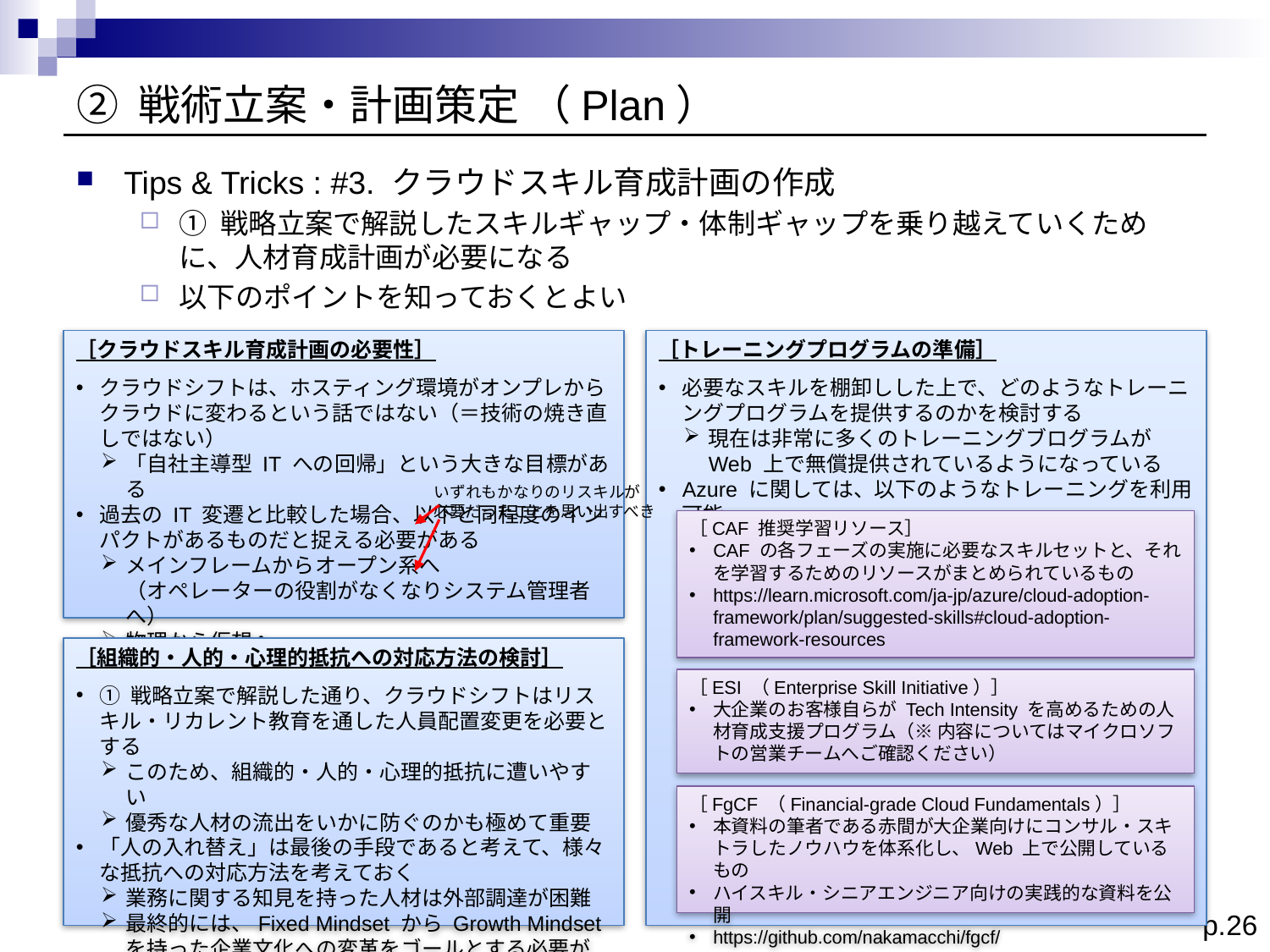

# ② 戦術立案・計画策定 （Plan）
Tips & Tricks : #3. クラウドスキル育成計画の作成
① 戦略立案で解説したスキルギャップ・体制ギャップを乗り越えていくために、人材育成計画が必要になる
以下のポイントを知っておくとよい
［トレーニングプログラムの準備］

必要なスキルを棚卸しした上で、どのようなトレーニングプログラムを提供するのかを検討する
現在は非常に多くのトレーニングブログラムが Web 上で無償提供されているようになっている
Azure に関しては、以下のようなトレーニングを利用可能

［クラウドスキル育成計画の必要性］

クラウドシフトは、ホスティング環境がオンプレからクラウドに変わるという話ではない（＝技術の焼き直しではない）
「自社主導型 IT への回帰」という大きな目標がある
過去の IT 変遷と比較した場合、以下と同程度のインパクトがあるものだと捉える必要がある
メインフレームからオープン系へ
（オペレーターの役割がなくなりシステム管理者へ）
物理から仮想へ
（物理サーバスタッフが仮想化スペシャリストへ）
いずれもかなりのリスキルが
必要だったことを思い出すべき
［CAF 推奨学習リソース］
CAF の各フェーズの実施に必要なスキルセットと、それを学習するためのリソースがまとめられているもの
https://learn.microsoft.com/ja-jp/azure/cloud-adoption-framework/plan/suggested-skills#cloud-adoption-framework-resources

［組織的・人的・心理的抵抗への対応方法の検討］

① 戦略立案で解説した通り、クラウドシフトはリスキル・リカレント教育を通した人員配置変更を必要とする
このため、組織的・人的・心理的抵抗に遭いやすい
優秀な人材の流出をいかに防ぐのかも極めて重要
「人の入れ替え」は最後の手段であると考えて、様々な抵抗への対応方法を考えておく
業務に関する知見を持った人材は外部調達が困難
最終的には、Fixed Mindset から Growth Mindset を持った企業文化への変革をゴールとする必要がある
［ESI （Enterprise Skill Initiative）］
大企業のお客様自らが Tech Intensity を高めるための人材育成支援プログラム（※ 内容についてはマイクロソフトの営業チームへご確認ください）
［FgCF （Financial-grade Cloud Fundamentals）］
本資料の筆者である赤間が大企業向けにコンサル・スキトラしたノウハウを体系化し、Web 上で公開しているもの
ハイスキル・シニアエンジニア向けの実践的な資料を公開
https://github.com/nakamacchi/fgcf/